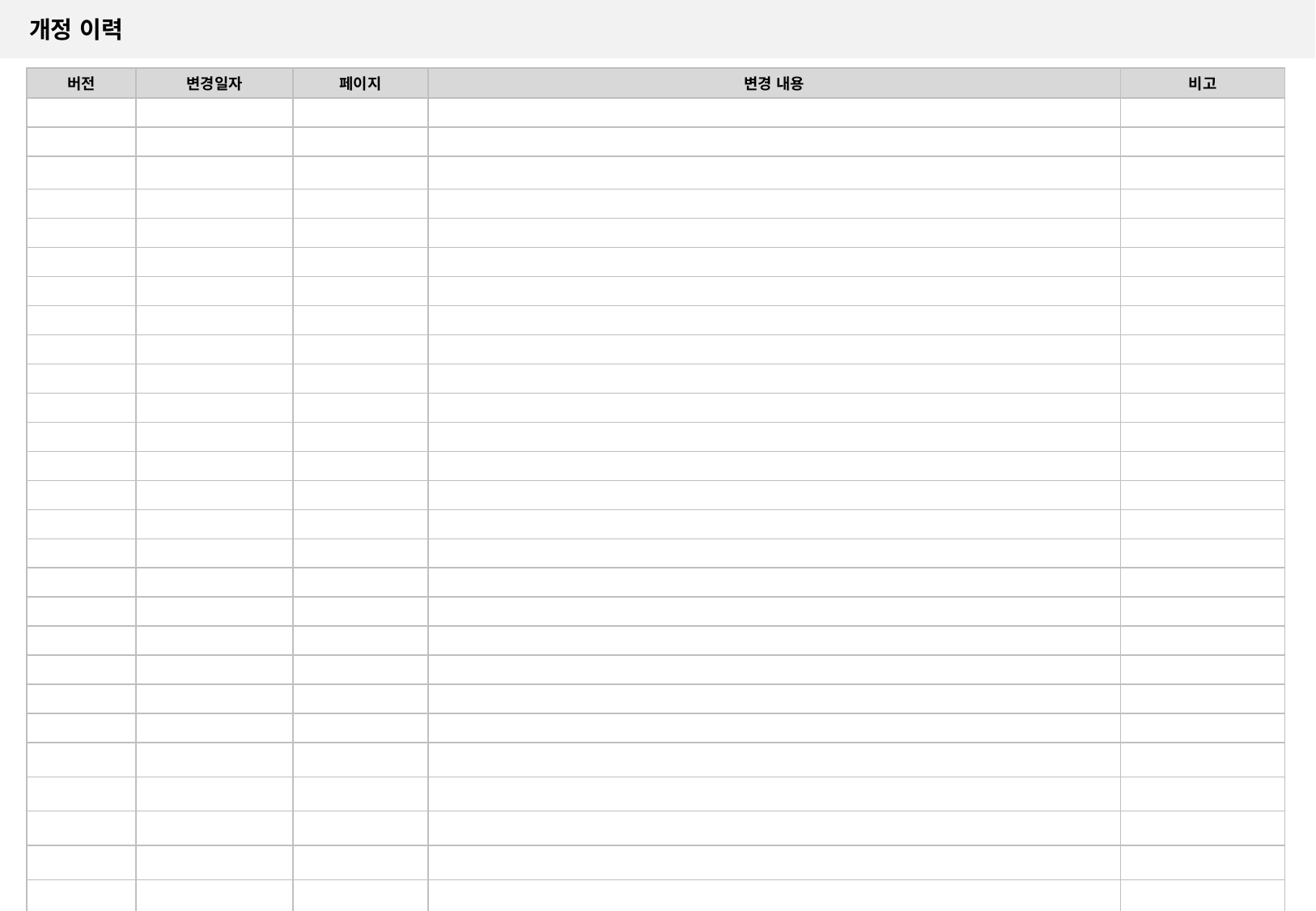

# 개정 이력
| 버전 | 변경일자 | 페이지 | 변경 내용 | 비고 |
| --- | --- | --- | --- | --- |
|  |  |  |  |  |
|  |  |  |  |  |
|  |  |  |  |  |
|  |  |  |  |  |
|  |  |  |  |  |
|  |  |  |  |  |
|  |  |  |  |  |
|  |  |  |  |  |
|  |  |  |  |  |
|  |  |  |  |  |
|  |  |  |  |  |
|  |  |  |  |  |
|  |  |  |  |  |
|  |  |  |  |  |
|  |  |  |  |  |
|  |  |  |  |  |
|  |  |  |  |  |
|  |  |  |  |  |
|  |  |  |  |  |
|  |  |  |  |  |
|  |  |  |  |  |
|  |  |  |  |  |
|  |  |  |  |  |
|  |  |  |  |  |
|  |  |  |  |  |
|  |  |  |  |  |
|  |  |  |  |  |